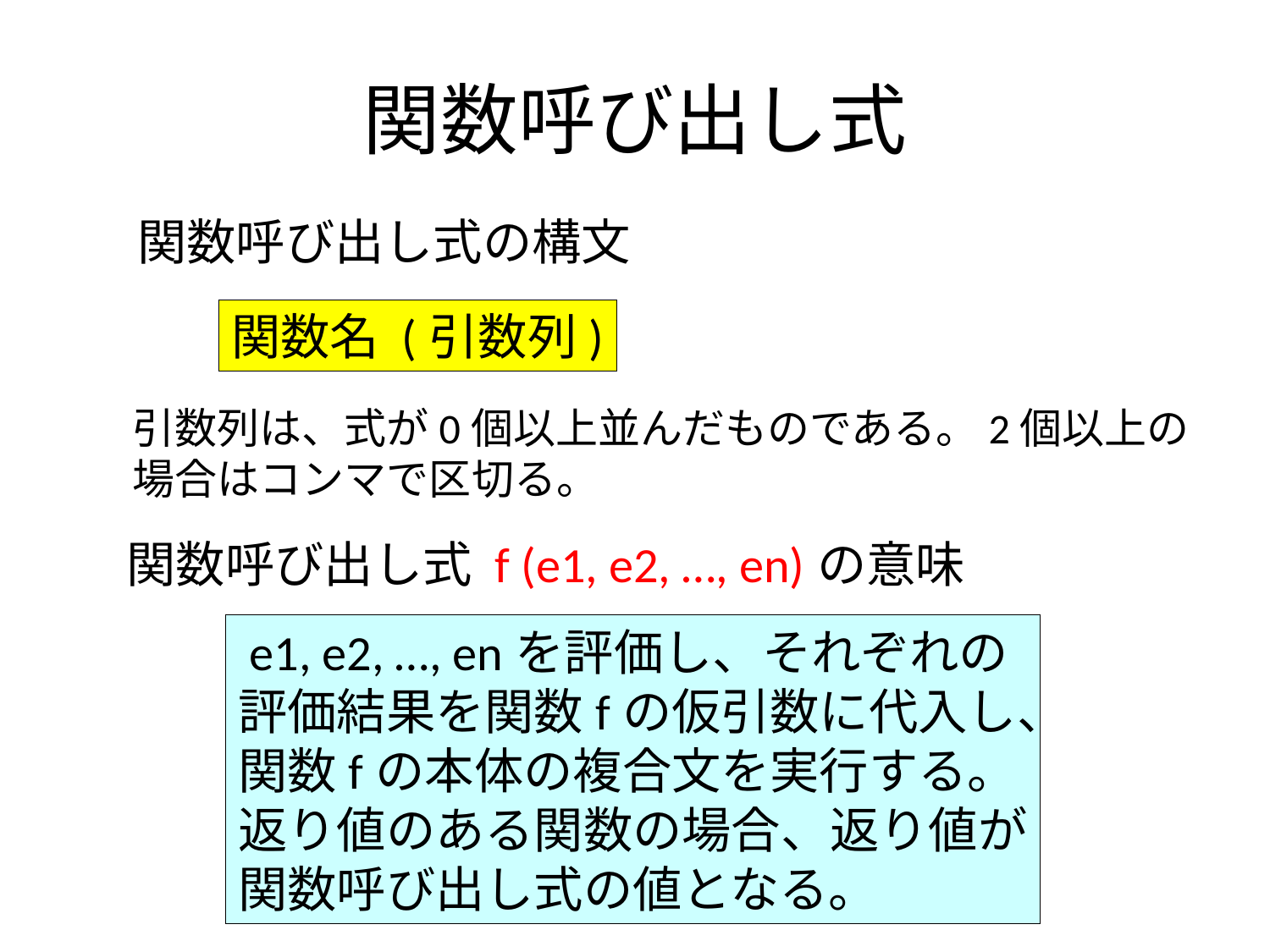

# 関数呼び出し式
関数呼び出し式の構文
関数名 (引数列)
引数列は、式が0個以上並んだものである。2個以上の場合はコンマで区切る。
関数呼び出し式 f (e1, e2, …, en)の意味
 e1, e2, …, enを評価し、それぞれの評価結果を関数fの仮引数に代入し、関数fの本体の複合文を実行する。返り値のある関数の場合、返り値が関数呼び出し式の値となる。